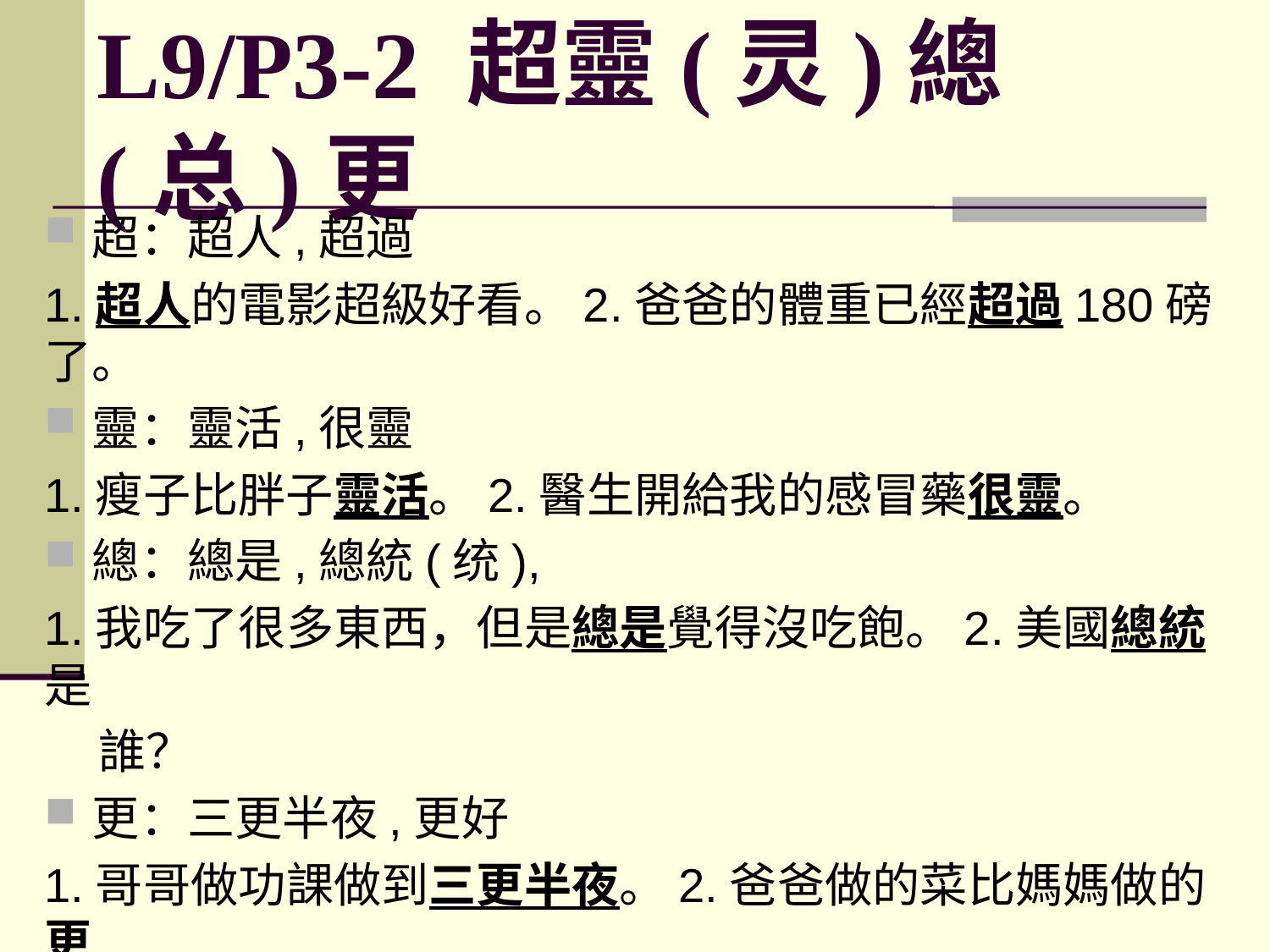

# L9/P3-2 超靈(灵)總(总)更
超：超人,超過
1.超人的電影超級好看。2.爸爸的體重已經超過180磅了。
靈：靈活,很靈
1.瘦子比胖子靈活。2.醫生開給我的感冒藥很靈。
總：總是,總統(统),
1.我吃了很多東西，但是總是覺得沒吃飽。2.美國總統是
    誰？
更：三更半夜,更好
1.哥哥做功課做到三更半夜。2.爸爸做的菜比媽媽做的更
   好吃。